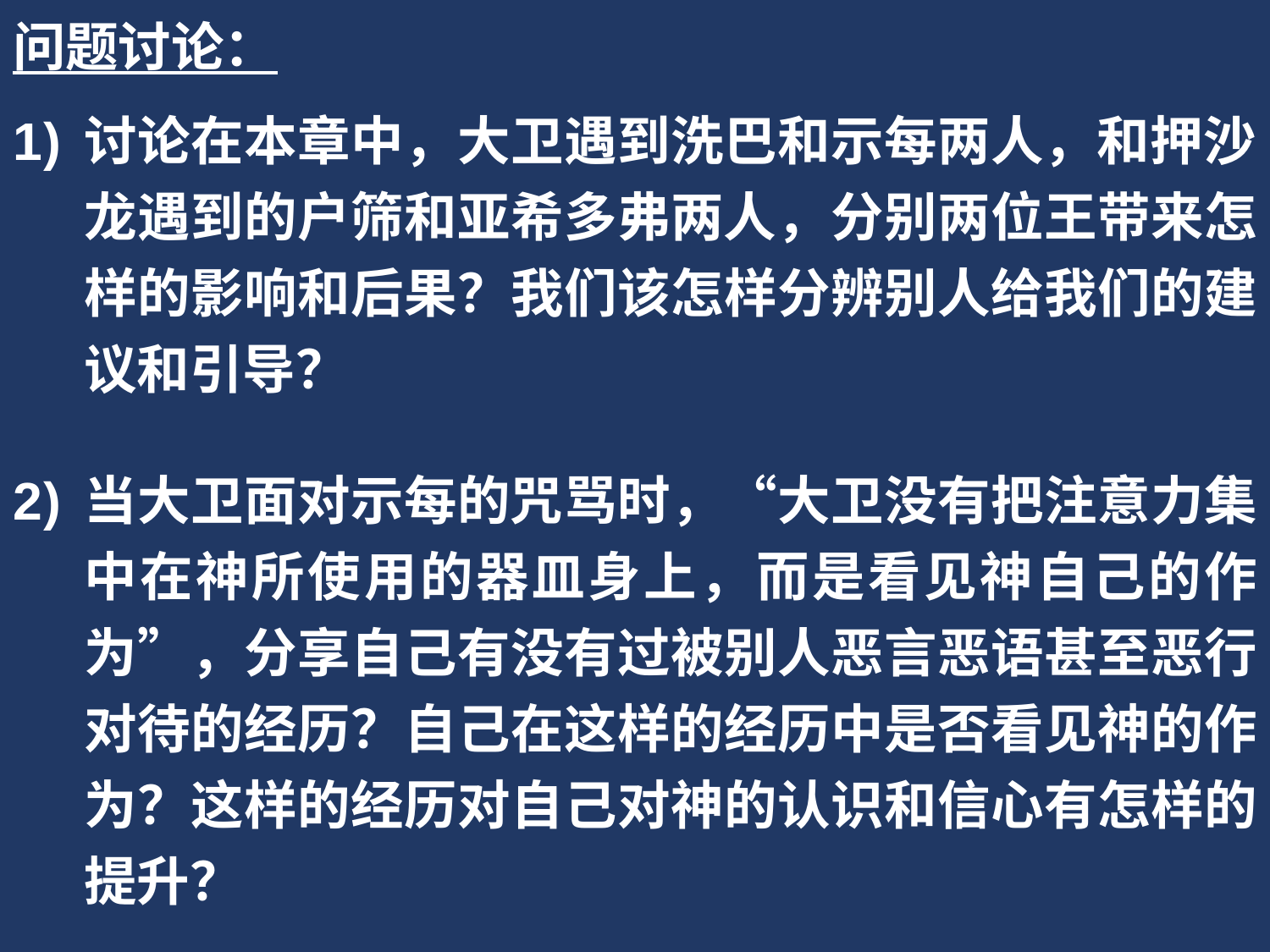

问题讨论：
讨论在本章中，大卫遇到洗巴和示每两人，和押沙龙遇到的户筛和亚希多弗两人，分别两位王带来怎样的影响和后果？我们该怎样分辨别人给我们的建议和引导？

当大卫面对示每的咒骂时，“大卫没有把注意力集中在神所使用的器皿身上，而是看见神自己的作为”，分享自己有没有过被别人恶言恶语甚至恶行对待的经历？自己在这样的经历中是否看见神的作为？这样的经历对自己对神的认识和信心有怎样的提升？